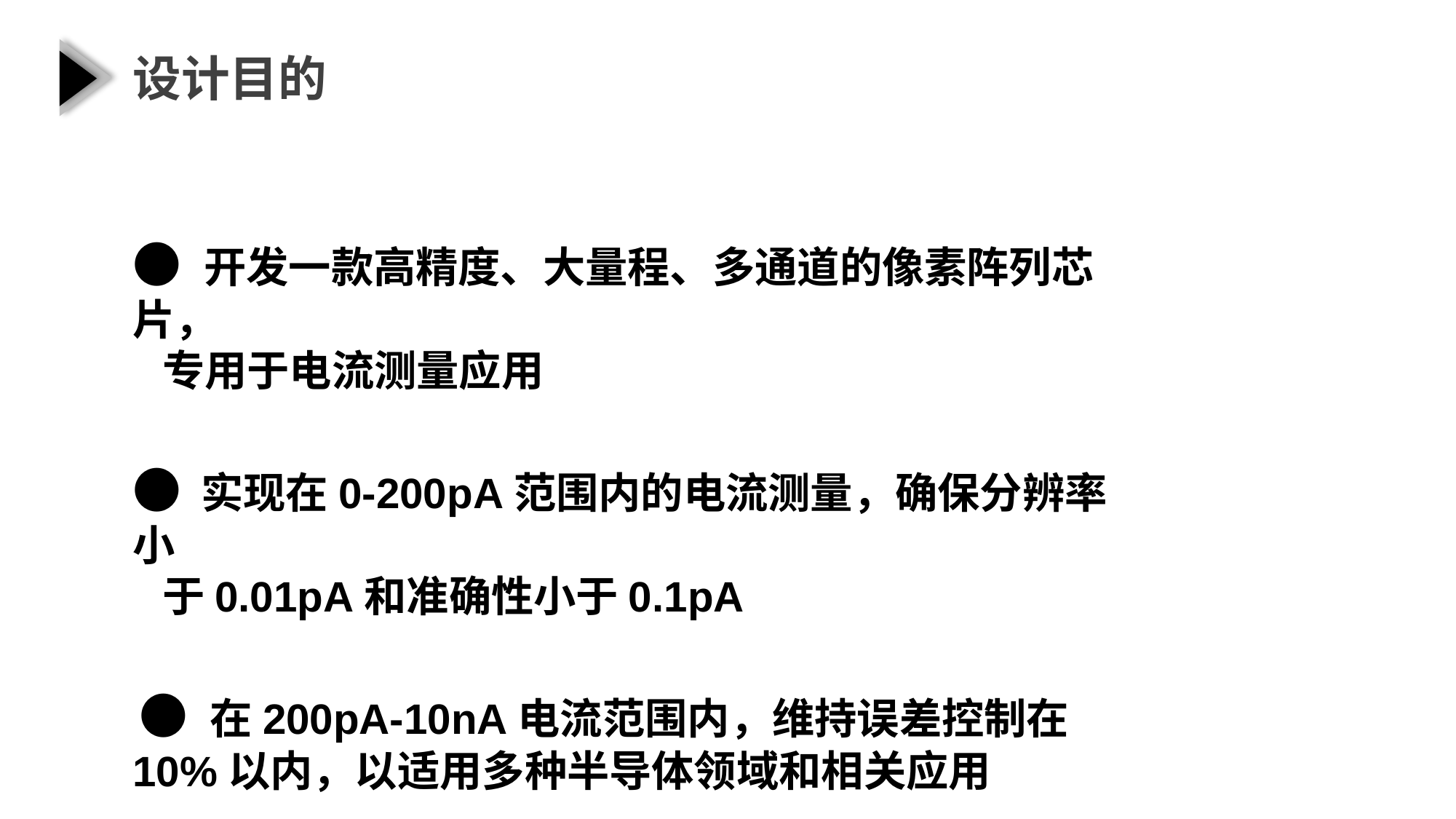

设计目的
● 开发一款高精度、大量程、多通道的像素阵列芯片，
  专用于电流测量应用

● 实现在0-200pA范围内的电流测量，确保分辨率小
  于0.01pA和准确性小于0.1pA

 ● 在200pA-10nA电流范围内，维持误差控制在10%以内，以适用多种半导体领域和相关应用